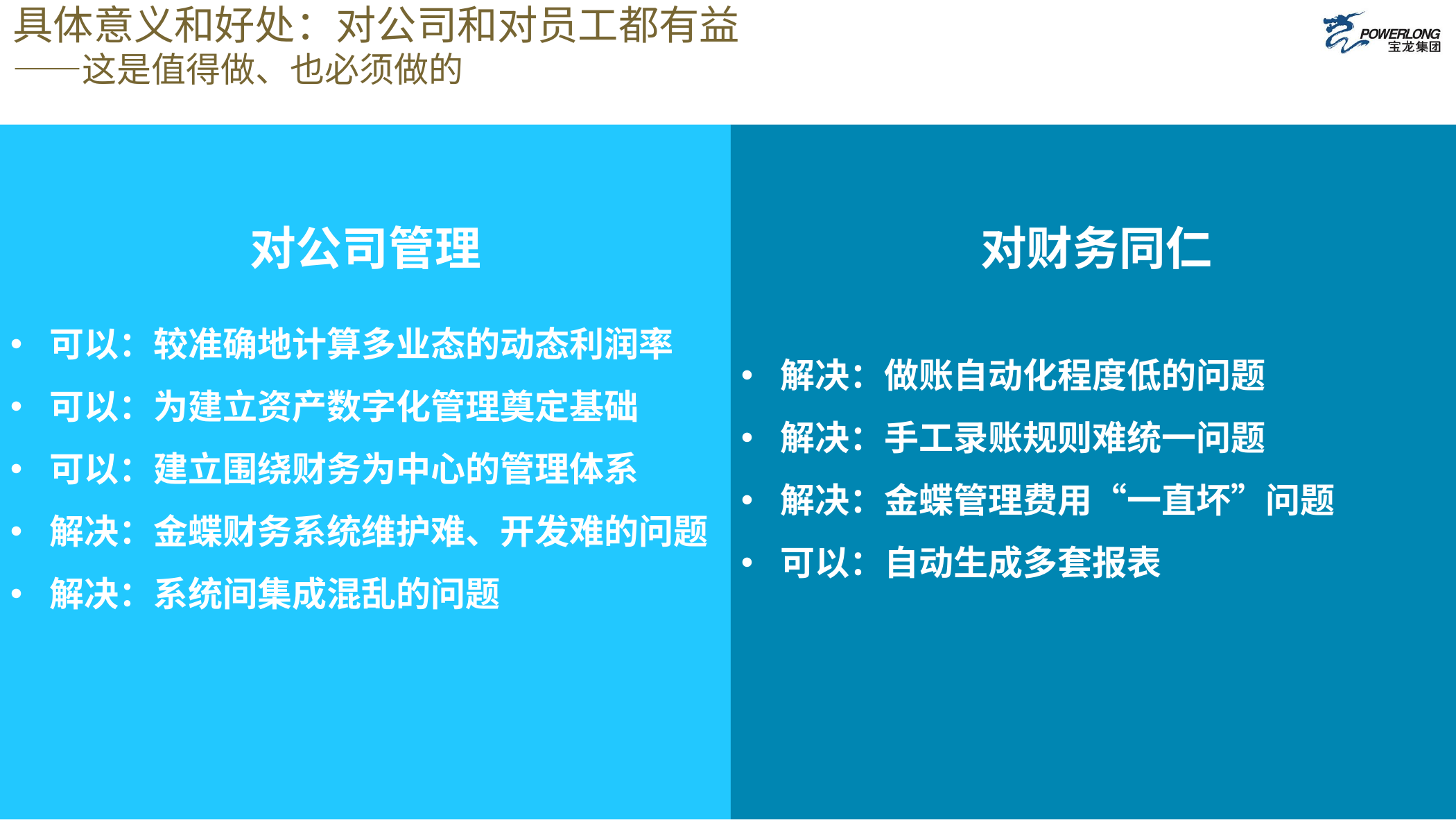

# 具体意义和好处：对公司和对员工都有益 ——这是值得做、也必须做的

对公司管理

对财务同仁
可以：较准确地计算多业态的动态利润率
可以：为建立资产数字化管理奠定基础
可以：建立围绕财务为中心的管理体系
解决：金蝶财务系统维护难、开发难的问题
解决：系统间集成混乱的问题
解决：做账自动化程度低的问题
解决：手工录账规则难统一问题
解决：金蝶管理费用“一直坏”问题
可以：自动生成多套报表